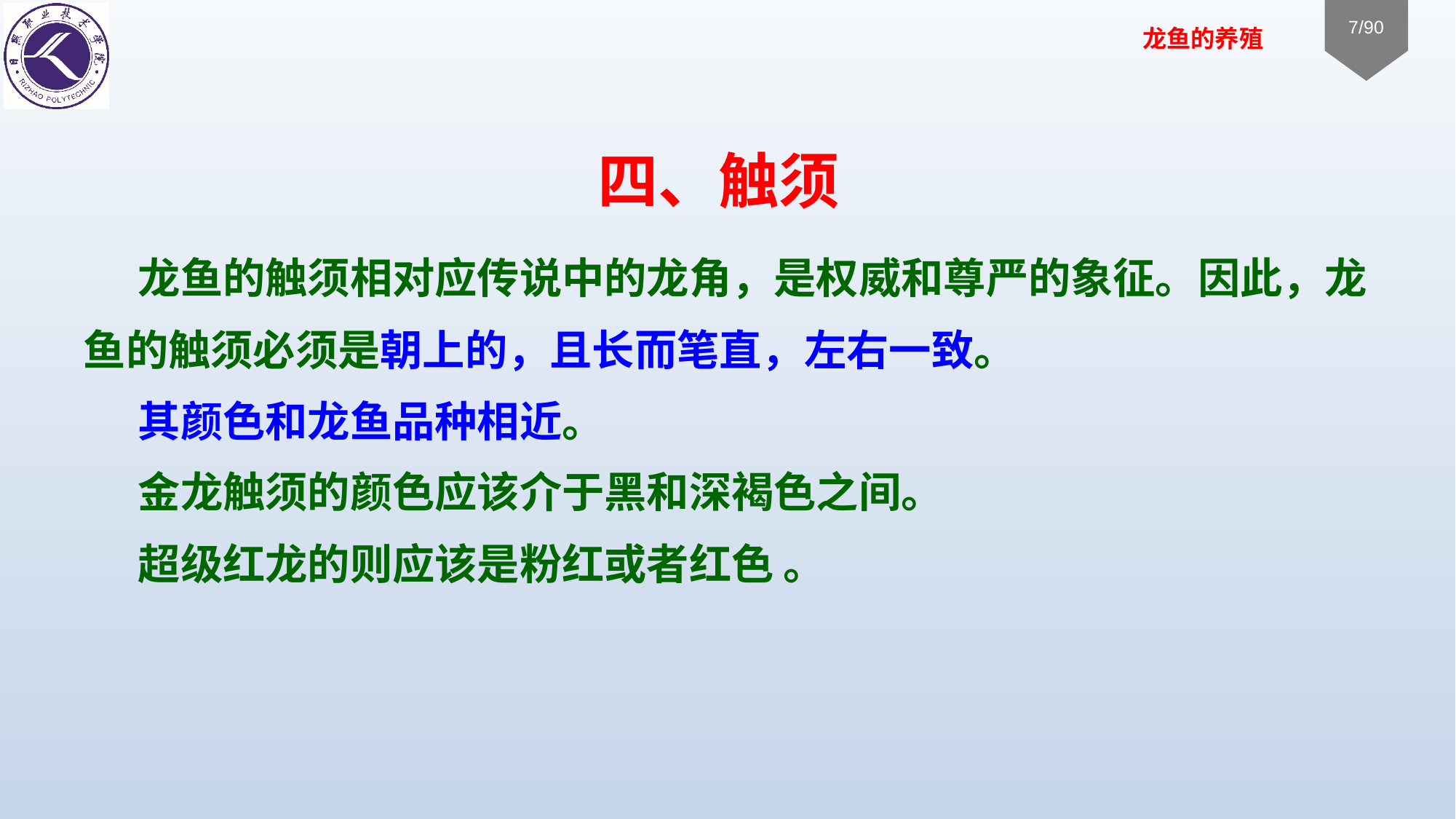

# 四、触须
龙鱼的触须相对应传说中的龙角，是权威和尊严的象征。因此，龙鱼的触须必须是朝上的，且长而笔直，左右一致。
其颜色和龙鱼品种相近。
金龙触须的颜色应该介于黑和深褐色之间。
超级红龙的则应该是粉红或者红色 。